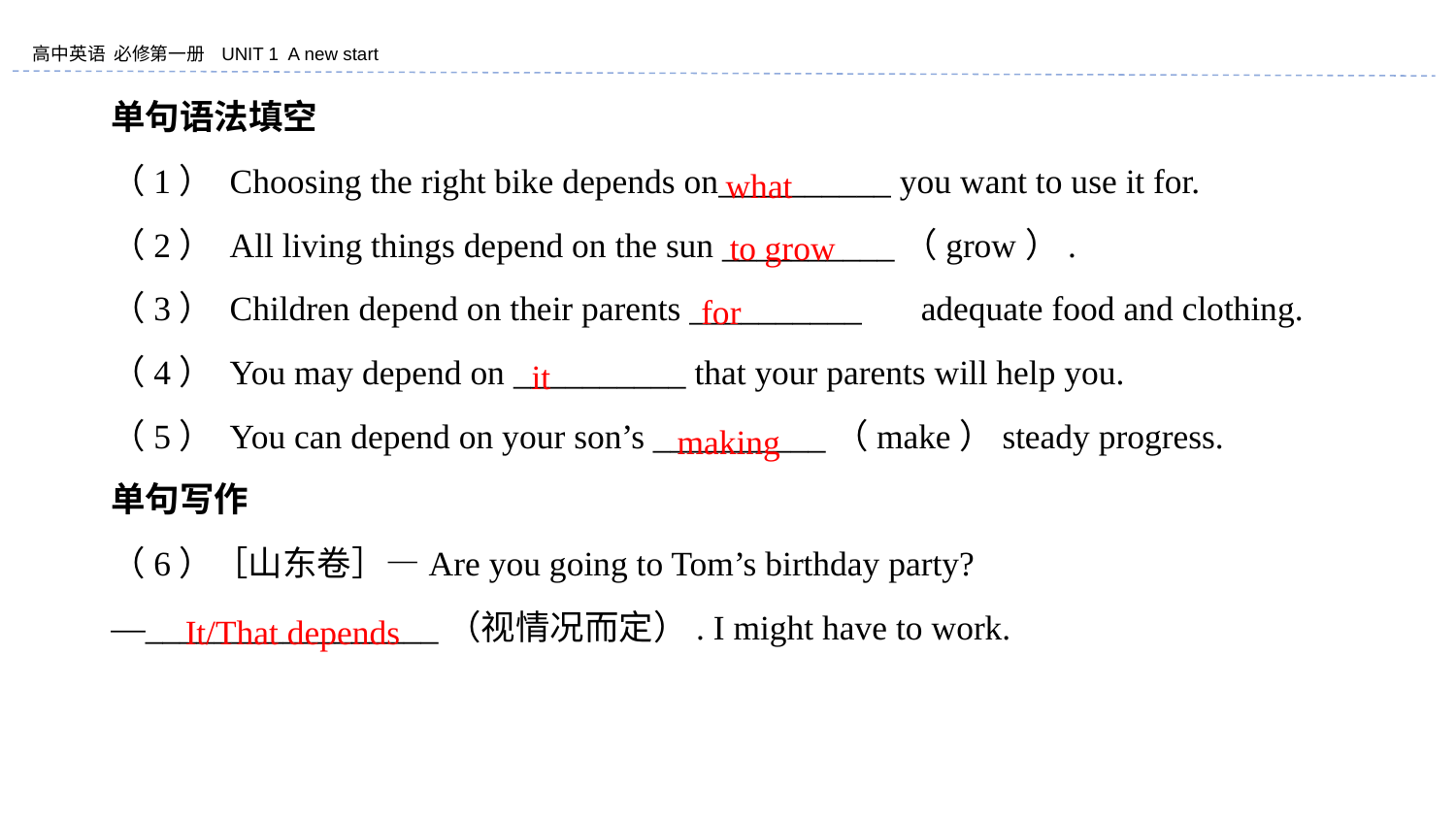

单句语法填空
（1） Choosing the right bike depends on__________ you want to use it for.
（2） All living things depend on the sun __________（grow）.
（3） Children depend on their parents __________　 adequate food and clothing.
（4） You may depend on __________ that your parents will help you.
（5） You can depend on your son’s __________（make）steady progress.
单句写作
（6）［山东卷］—Are you going to Tom’s birthday party?
—_________________（视情况而定）. I might have to work.

what
to grow
for
it
making
It/That depends